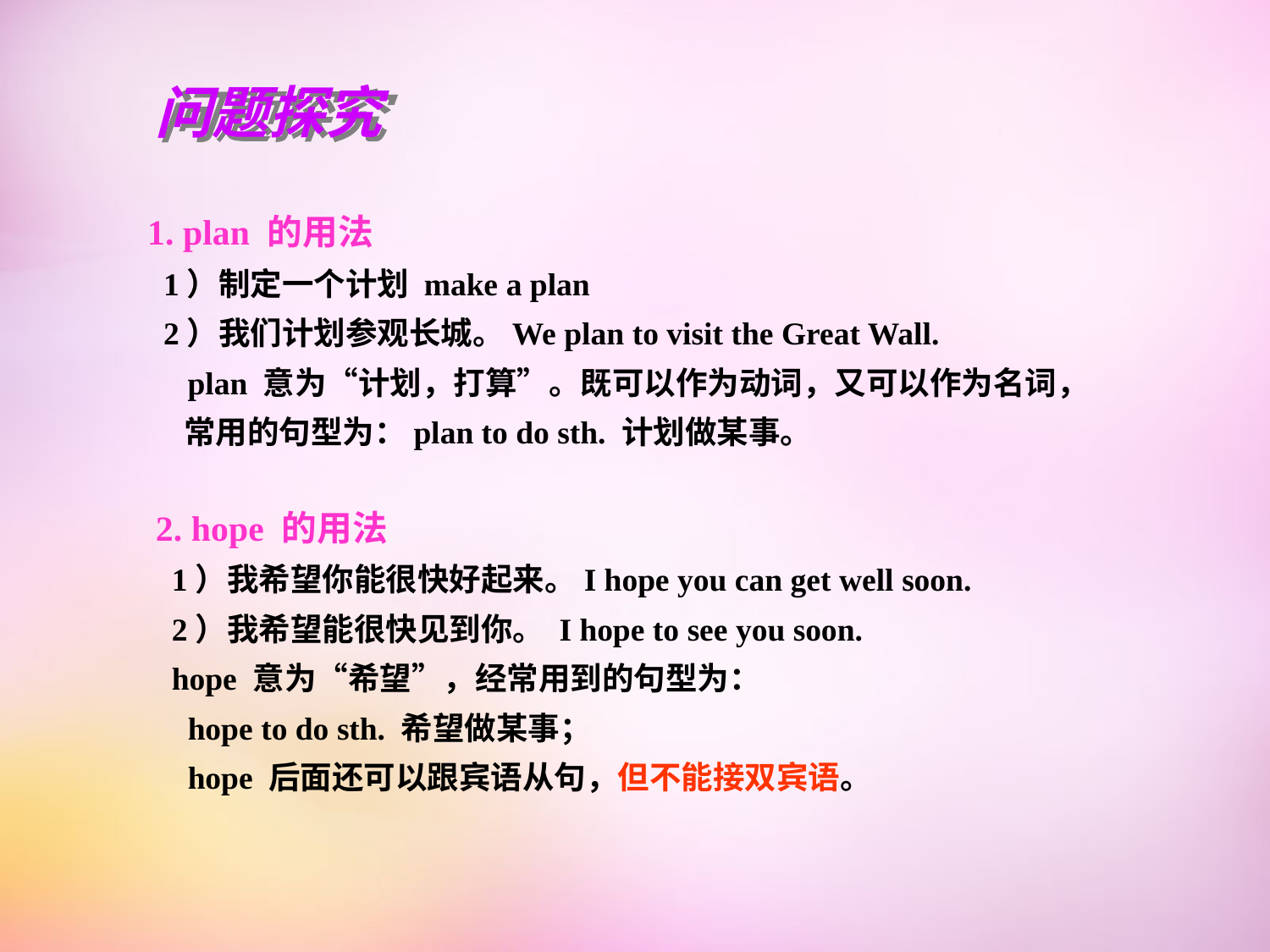

问题探究
1. plan 的用法
  1）制定一个计划 make a plan
  2）我们计划参观长城。We plan to visit the Great Wall.
     plan 意为“计划，打算”。既可以作为动词，又可以作为名词，
    常用的句型为：plan to do sth. 计划做某事。
2. hope 的用法
  1）我希望你能很快好起来。I hope you can get well soon.
  2）我希望能很快见到你。 I hope to see you soon.
  hope 意为“希望”，经常用到的句型为：
    hope to do sth. 希望做某事；
    hope 后面还可以跟宾语从句，但不能接双宾语。